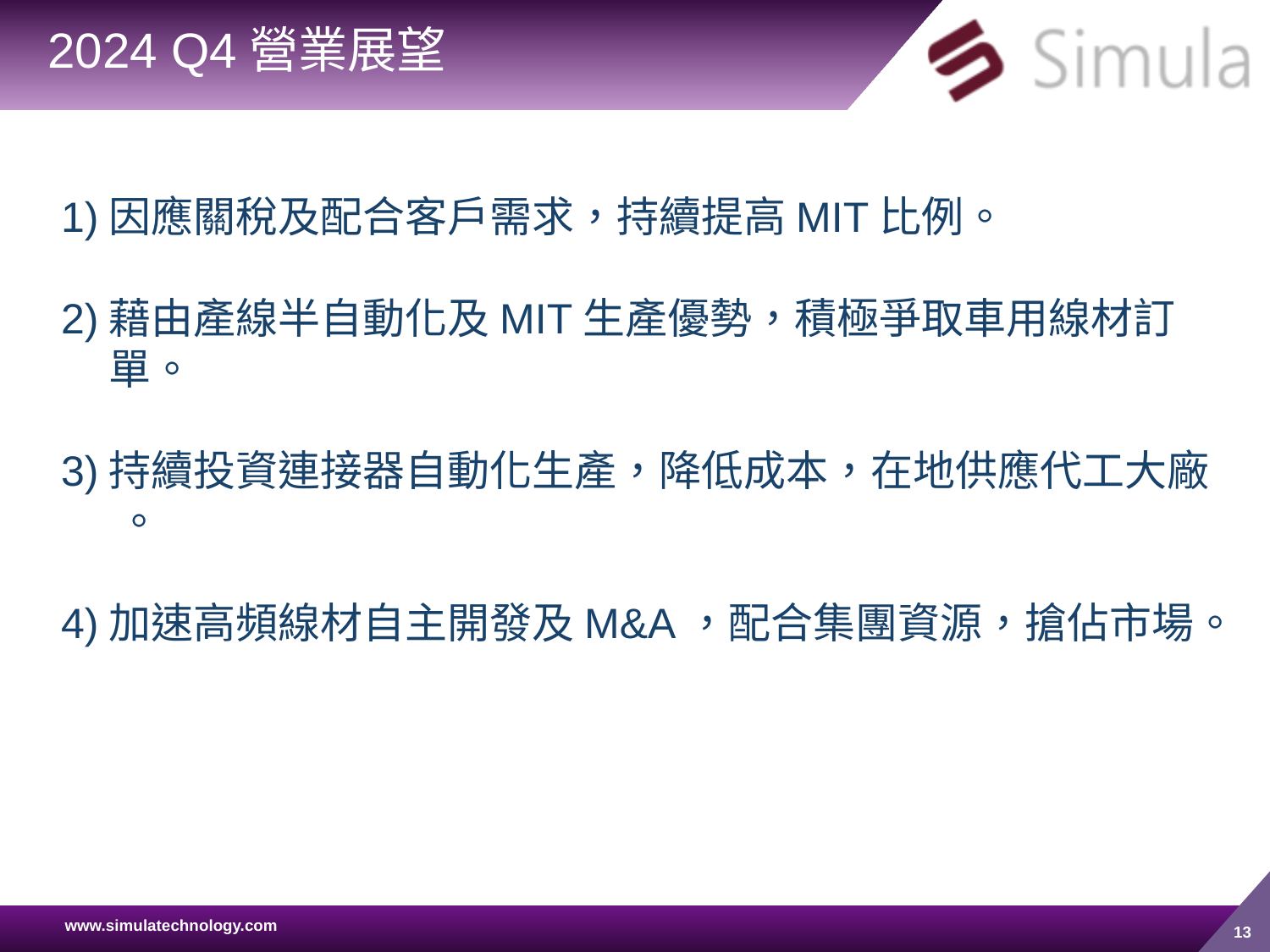

2024 Q4營業展望

因應關稅及配合客戶需求，持續提高MIT比例。

藉由產線半自動化及MIT生產優勢，積極爭取車用線材訂單。

持續投資連接器自動化生產，降低成本，在地供應代工大廠 。

加速高頻線材自主開發及M&A，配合集團資源，搶佔市場。

P&L - MoM

www.simulatechnology.com
13